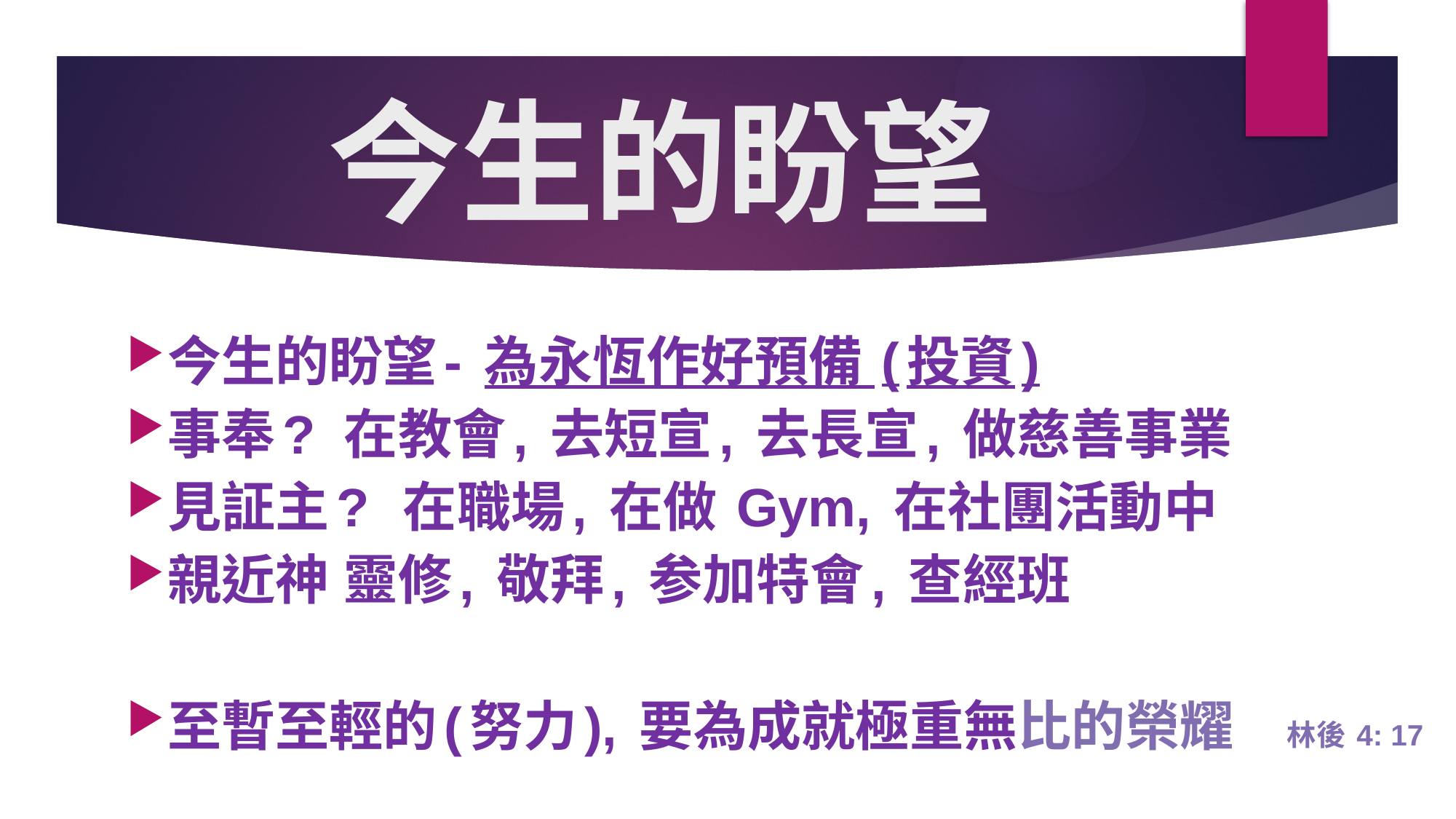

# 今生的盼望
今生的盼望- 為永恆作好預備 (投資)
事奉?		在教會, 去短宣, 去長宣, 做慈善事業
見証主?	在職場, 在做 Gym, 在社團活動中
親近神		靈修, 敬拜, 参加特會, 查經班

至暫至輕的(努力), 要為成就極重無比的榮耀	林後 4: 17